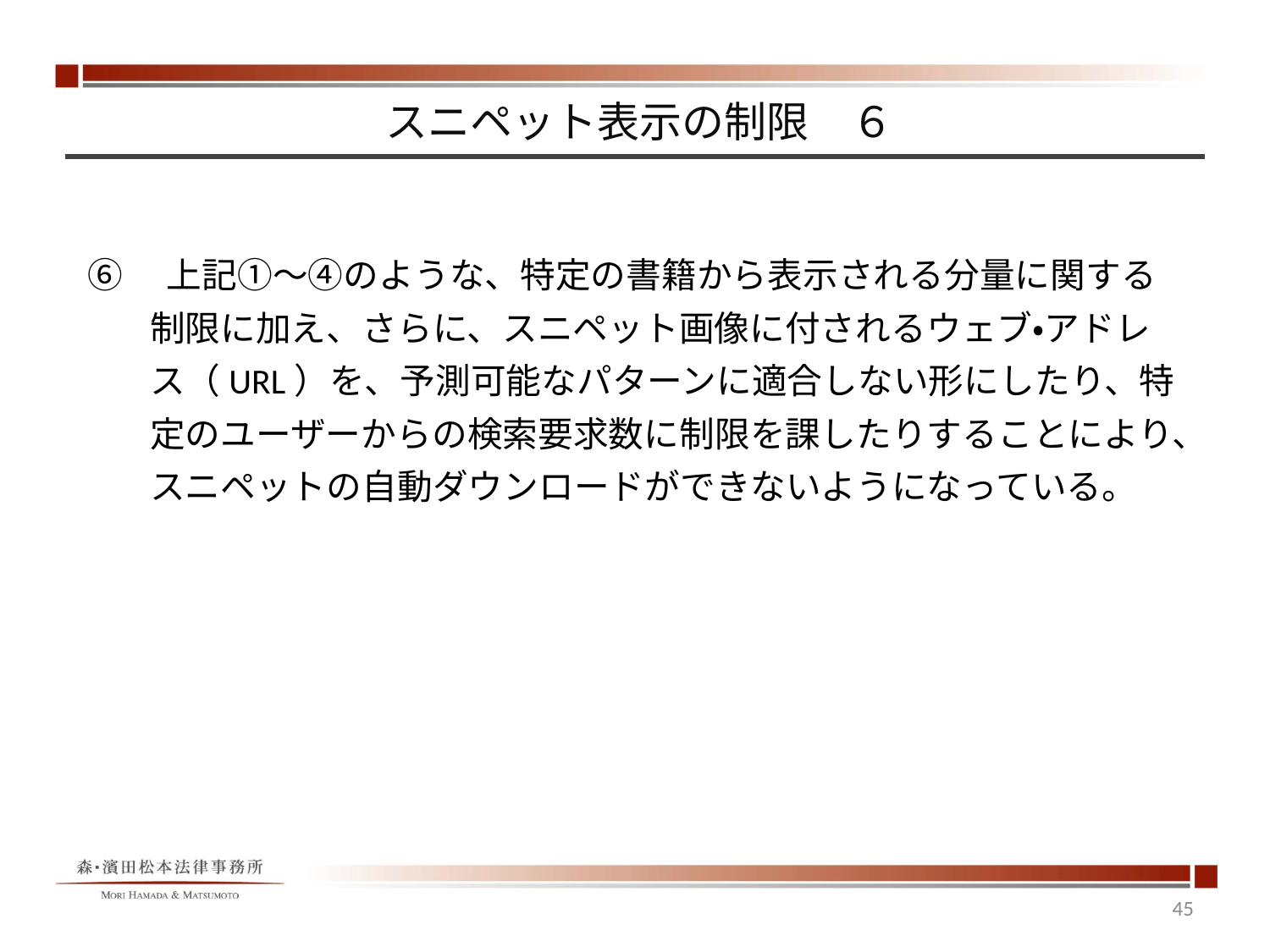

# スニペット表示の制限　６
⑥　上記①～④のような、特定の書籍から表示される分量に関する制限に加え、さらに、スニペット画像に付されるウェブ・アドレス（URL）を、予測可能なパターンに適合しない形にしたり、特定のユーザーからの検索要求数に制限を課したりすることにより、スニペットの自動ダウンロードができないようになっている。
45